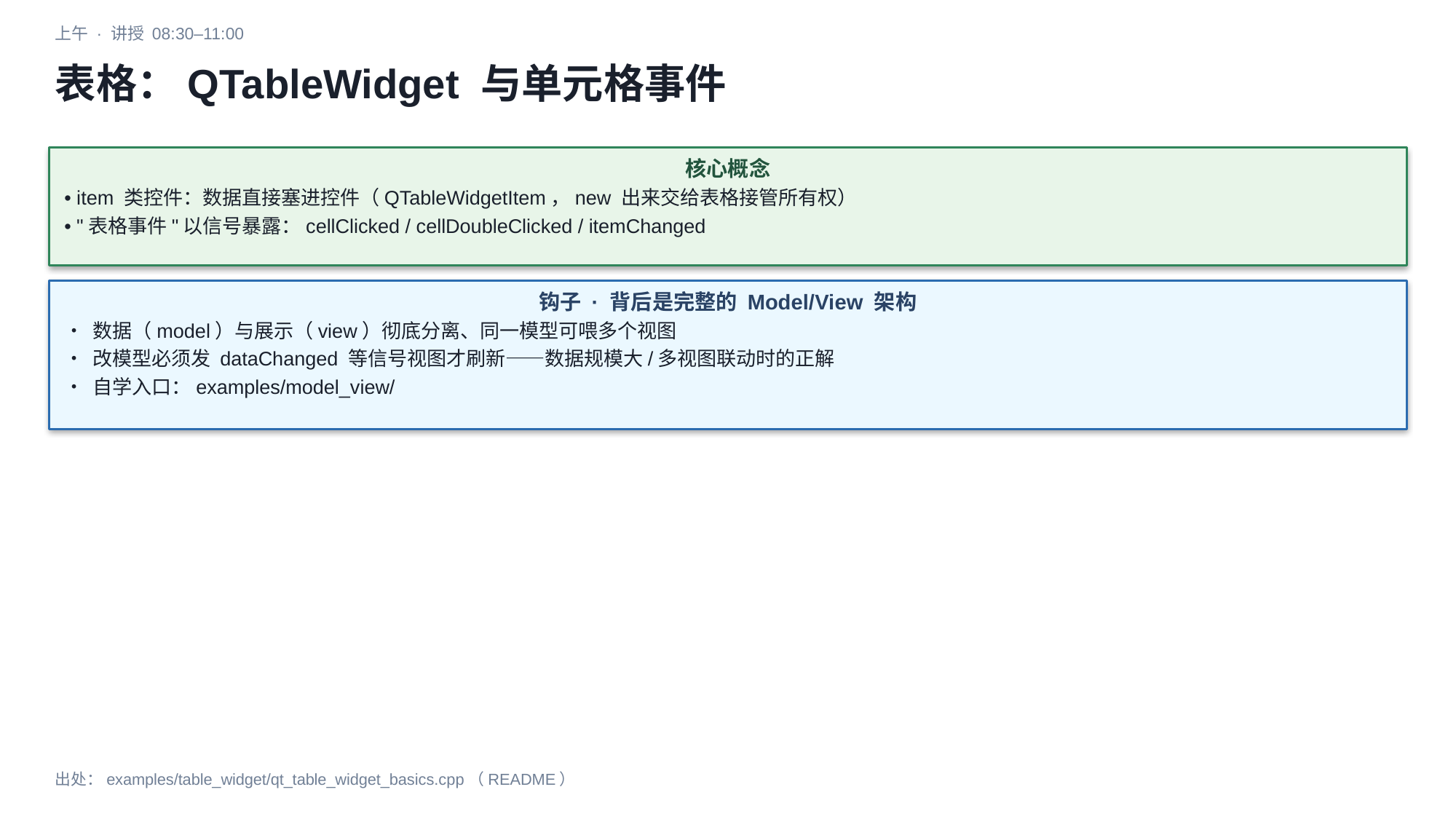

上午 · 讲授 08:30–11:00
表格：QTableWidget 与单元格事件
核心概念
• item 类控件：数据直接塞进控件（QTableWidgetItem，new 出来交给表格接管所有权）
• "表格事件"以信号暴露：cellClicked / cellDoubleClicked / itemChanged
钩子 · 背后是完整的 Model/View 架构
• 数据（model）与展示（view）彻底分离、同一模型可喂多个视图
• 改模型必须发 dataChanged 等信号视图才刷新——数据规模大/多视图联动时的正解
• 自学入口：examples/model_view/
出处：examples/table_widget/qt_table_widget_basics.cpp（README）